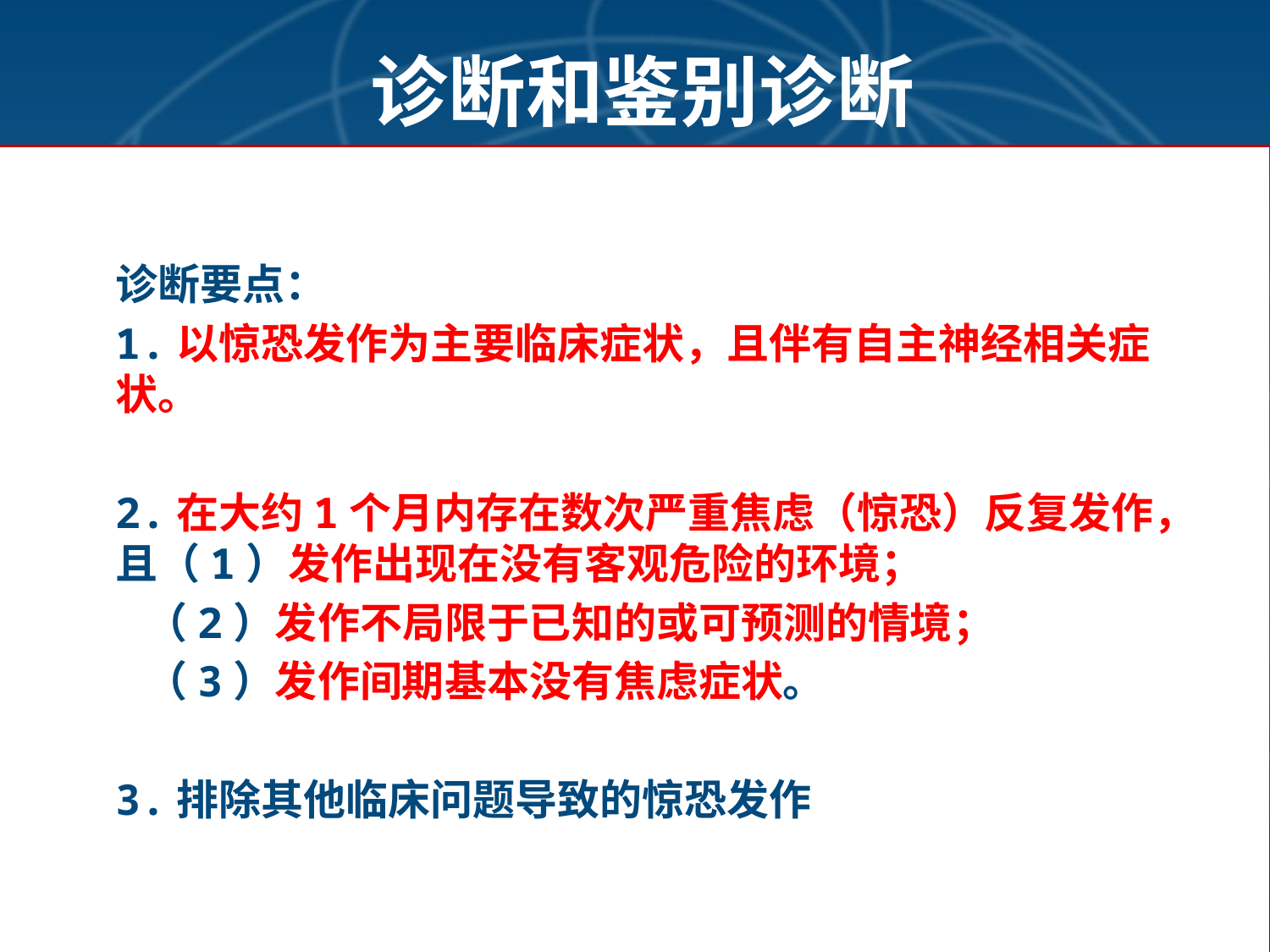

诊断和鉴别诊断

诊断要点：
1.以惊恐发作为主要临床症状，且伴有自主神经相关症状。

2.在大约1个月内存在数次严重焦虑（惊恐）反复发作，且（1）发作出现在没有客观危险的环境；
  （2）发作不局限于已知的或可预测的情境；
  （3）发作间期基本没有焦虑症状。

3.排除其他临床问题导致的惊恐发作